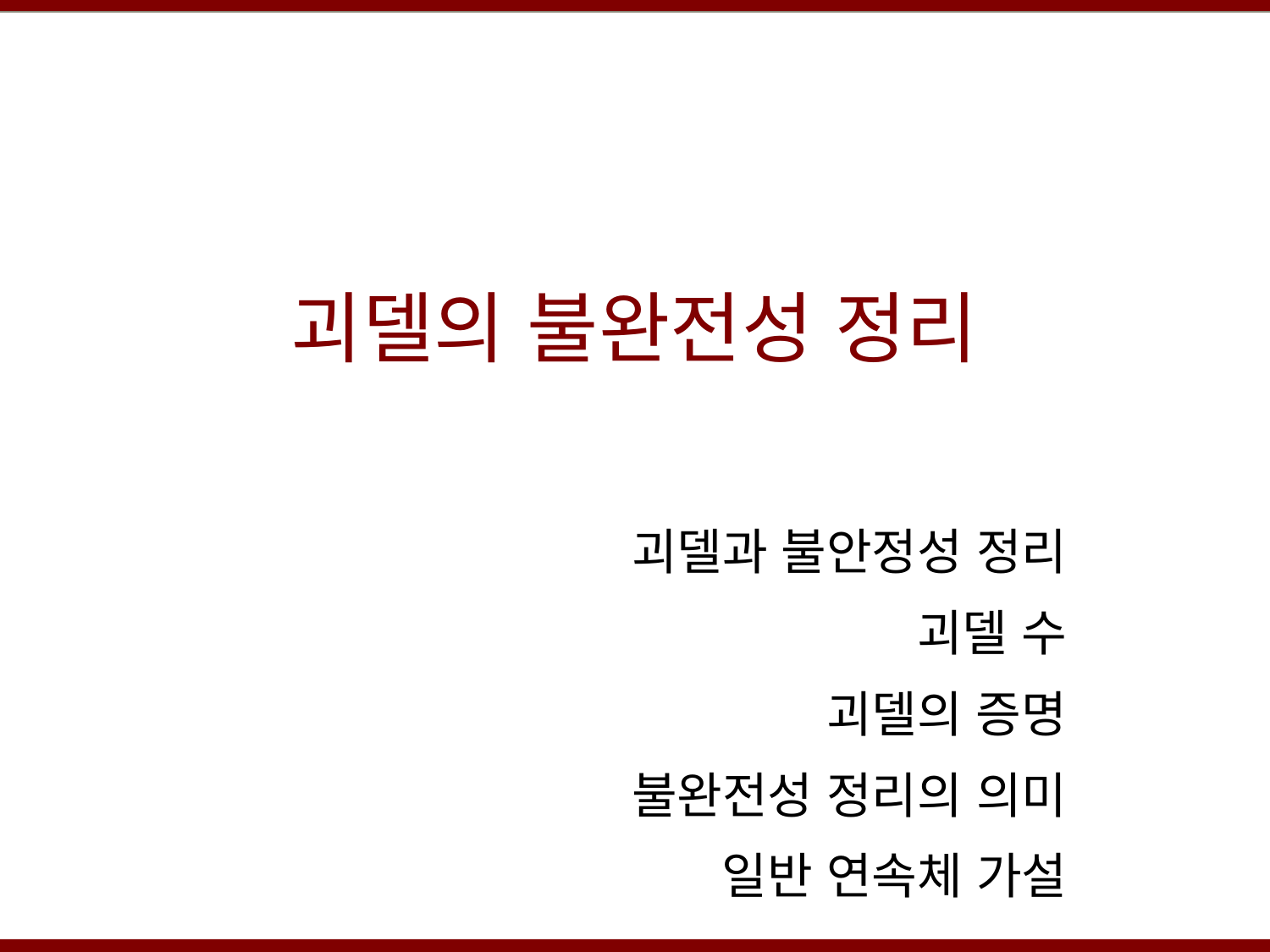

# 괴델의 불완전성 정리
괴델과 불안정성 정리
괴델 수
괴델의 증명
불완전성 정리의 의미
일반 연속체 가설